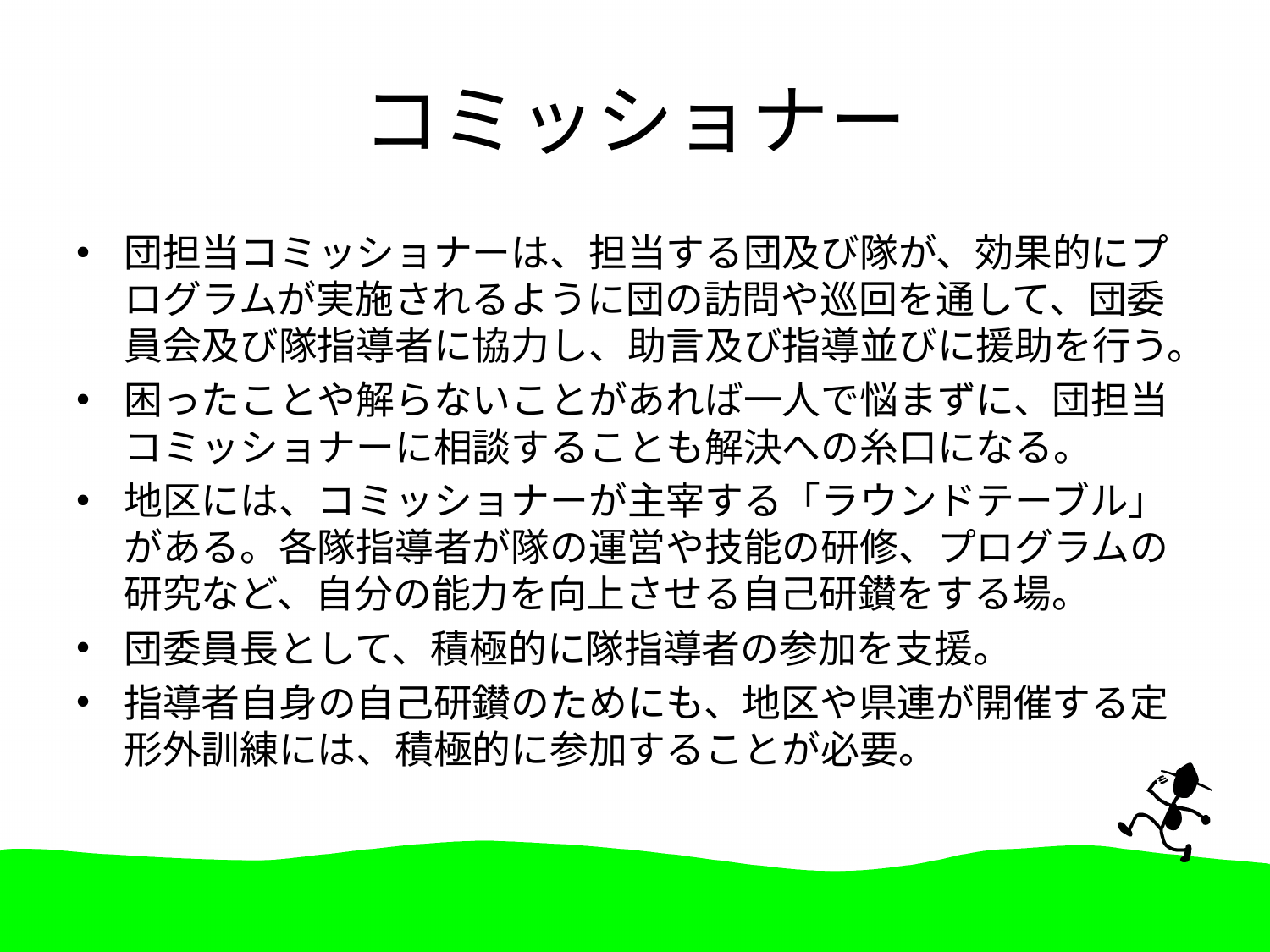

# コミッショナー
団担当コミッショナーは、担当する団及び隊が、効果的にプログラムが実施されるように団の訪問や巡回を通して、団委員会及び隊指導者に協力し、助言及び指導並びに援助を行う。
困ったことや解らないことがあれば一人で悩まずに、団担当コミッショナーに相談することも解決への糸口になる。
地区には、コミッショナーが主宰する「ラウンドテーブル」がある。各隊指導者が隊の運営や技能の研修、プログラムの研究など、自分の能力を向上させる自己研鑚をする場。
団委員長として、積極的に隊指導者の参加を支援。
指導者自身の自己研鑚のためにも、地区や県連が開催する定形外訓練には、積極的に参加することが必要。